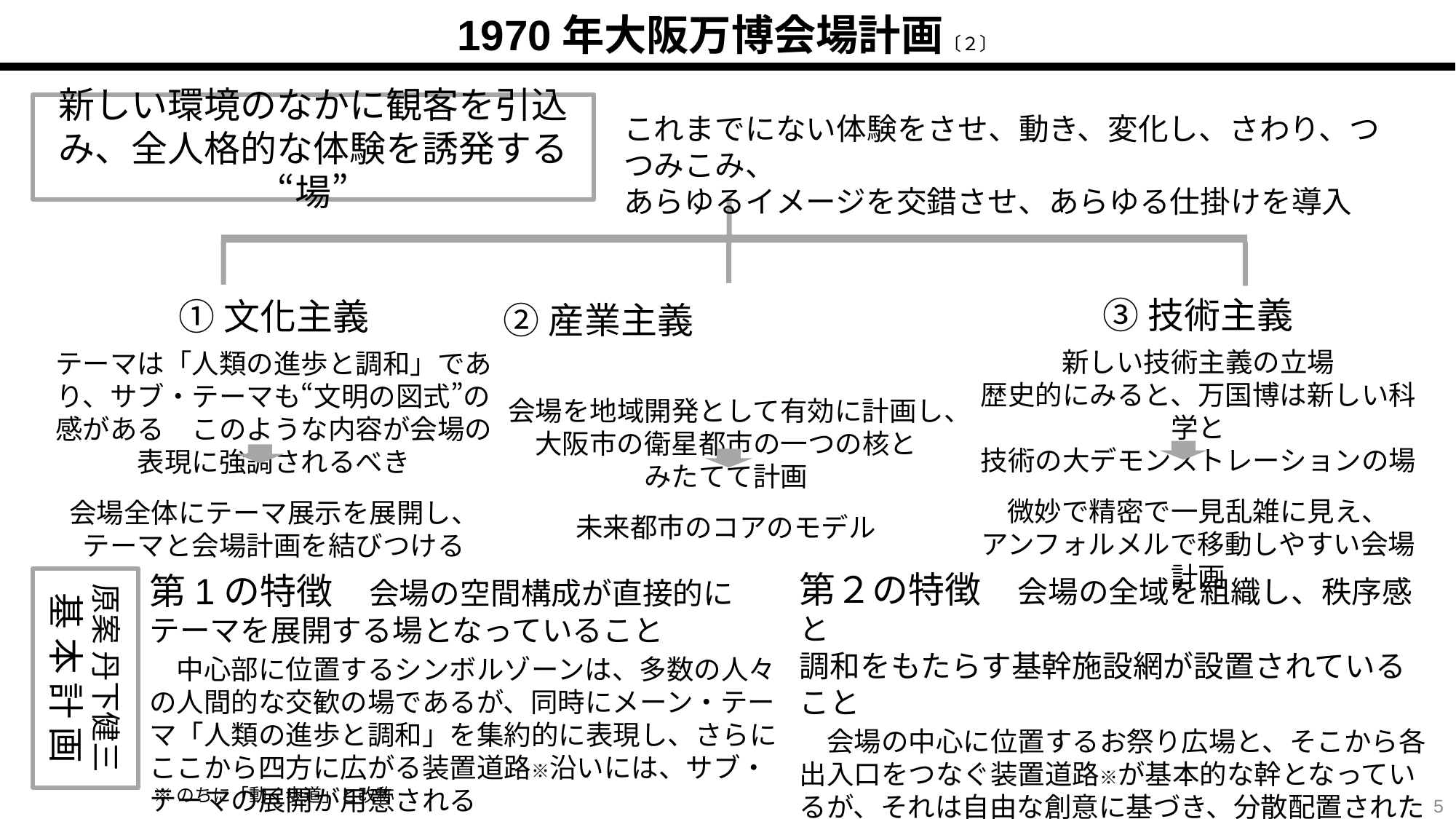

1970年大阪万博会場計画〔２〕
新しい環境のなかに観客を引込み、全人格的な体験を誘発する“場”
これまでにない体験をさせ、動き、変化し、さわり、つつみこみ、
あらゆるイメージを交錯させ、あらゆる仕掛けを導入

③技術主義
新しい技術主義の立場
歴史的にみると、万国博は新しい科学と
技術の大デモンストレーションの場
微妙で精密で一見乱雑に見え、
アンフォルメルで移動しやすい会場計画
①文化主義
テーマは「人類の進歩と調和」であり、サブ・テーマも“文明の図式”の感がある　このような内容が会場の表現に強調されるべき
会場全体にテーマ展示を展開し、
テーマと会場計画を結びつける
②産業主義
会場を地域開発として有効に計画し、
大阪市の衛星都市の一つの核と
みたてて計画
未来都市のコアのモデル

第２の特徴　会場の全域を組織し、秩序感と
調和をもたらす基幹施設網が設置されていること
　会場の中心に位置するお祭り広場と、そこから各出入口をつなぐ装置道路※が基本的な幹となっているが、それは自由な創意に基づき、分散配置された諸展示館を、有機的に結合させる役割を果たす
第1の特徴　会場の空間構成が直接的にテーマを展開する場となっていること
　中心部に位置するシンボルゾーンは、多数の人々の人間的な交歓の場であるが、同時にメーン・テーマ「人類の進歩と調和」を集約的に表現し、さらにここから四方に広がる装置道路※沿いには、サブ・テーマの展開が用意される
原案 丹下健三
基 本 計 画
※のちに「動く歩道」と改称
5